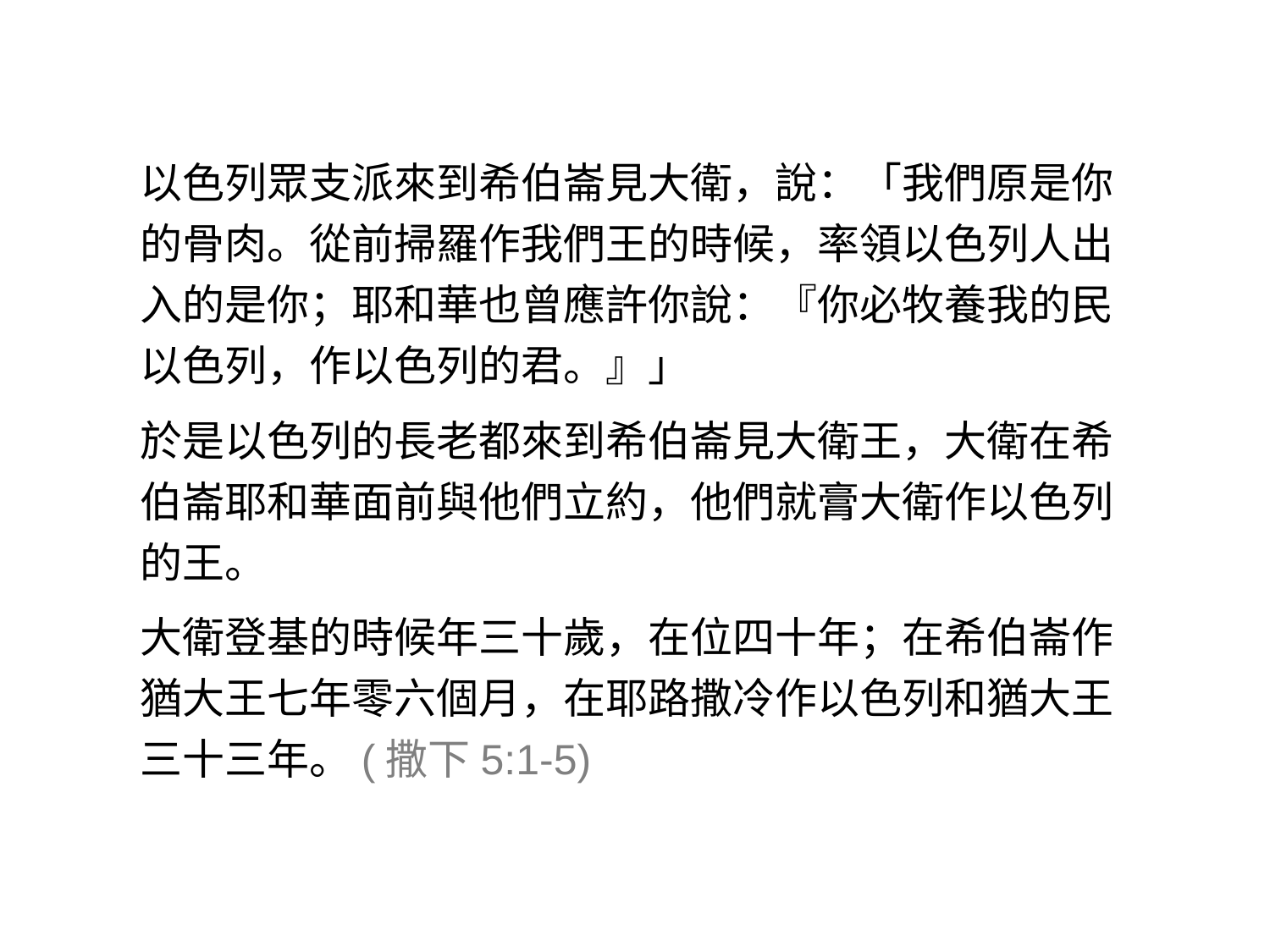

以色列眾支派來到希伯崙見大衛，說：「我們原是你的骨肉。從前掃羅作我們王的時候，率領以色列人出入的是你；耶和華也曾應許你說：『你必牧養我的民以色列，作以色列的君。』」
於是以色列的長老都來到希伯崙見大衛王，大衛在希伯崙耶和華面前與他們立約，他們就膏大衛作以色列的王。
大衛登基的時候年三十歲，在位四十年；在希伯崙作猶大王七年零六個月，在耶路撒冷作以色列和猶大王三十三年。(撒下5:1-5)